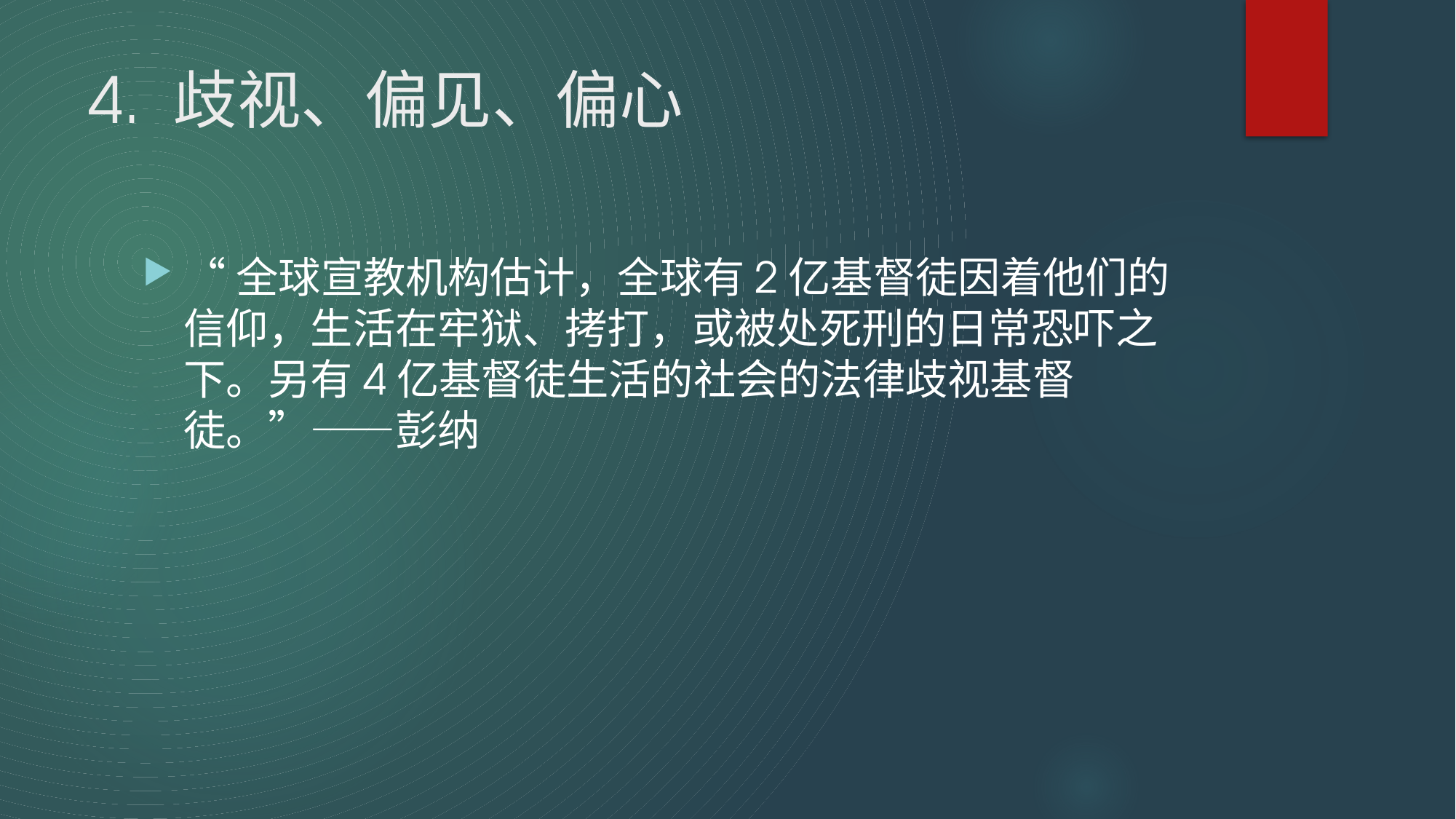

# 4. 歧视、偏见、偏心
“全球宣教机构估计，全球有2亿基督徒因着他们的信仰，生活在牢狱、拷打，或被处死刑的日常恐吓之下。另有4亿基督徒生活的社会的法律歧视基督徒。”——彭纳